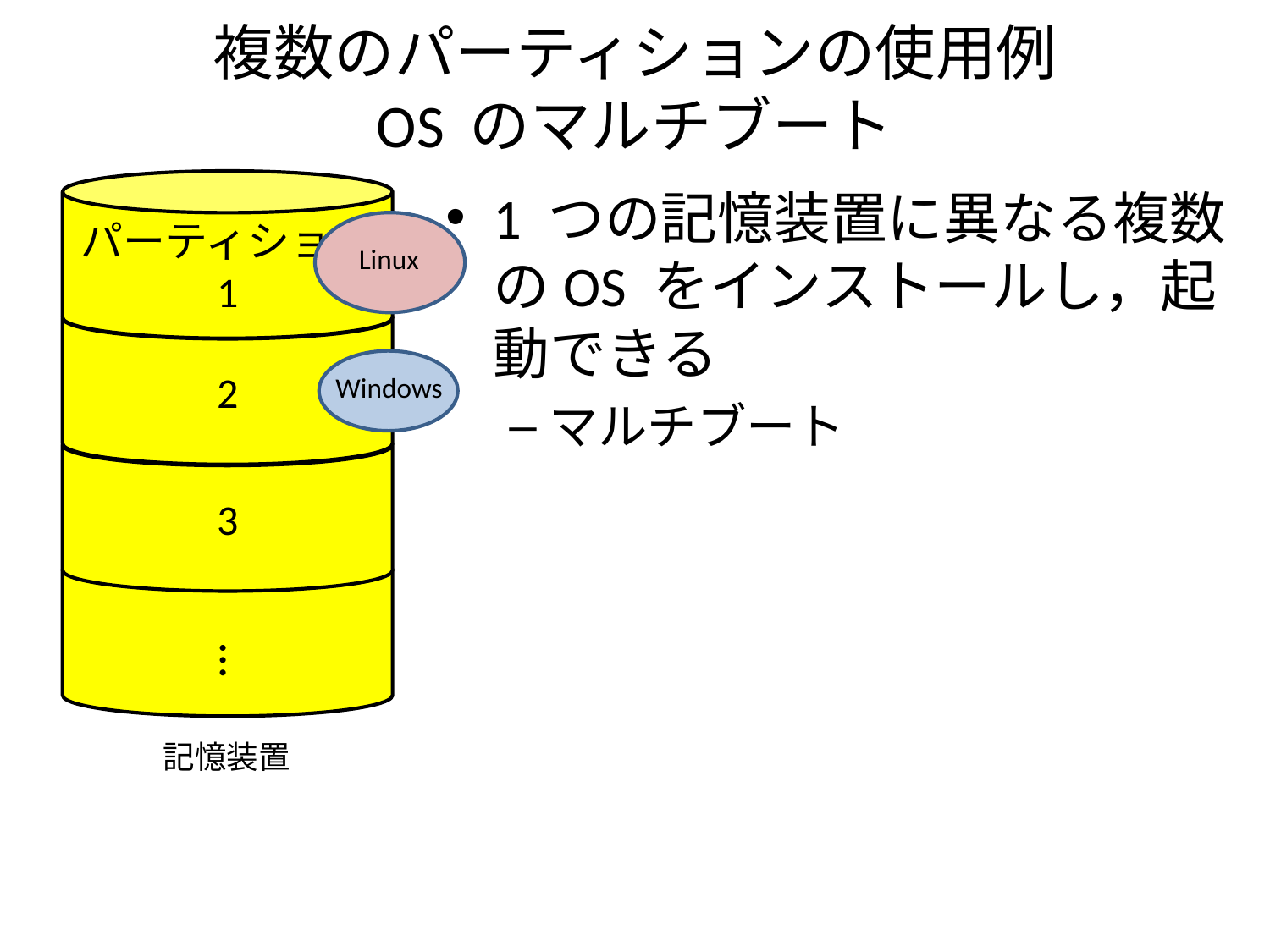

# 複数のパーティションの使用例 OS のマルチブート
パーティション 1
2
3

1 つの記憶装置に異なる複数のOS をインストールし，起動できる
マルチブート

Linux

Windows
…
記憶装置